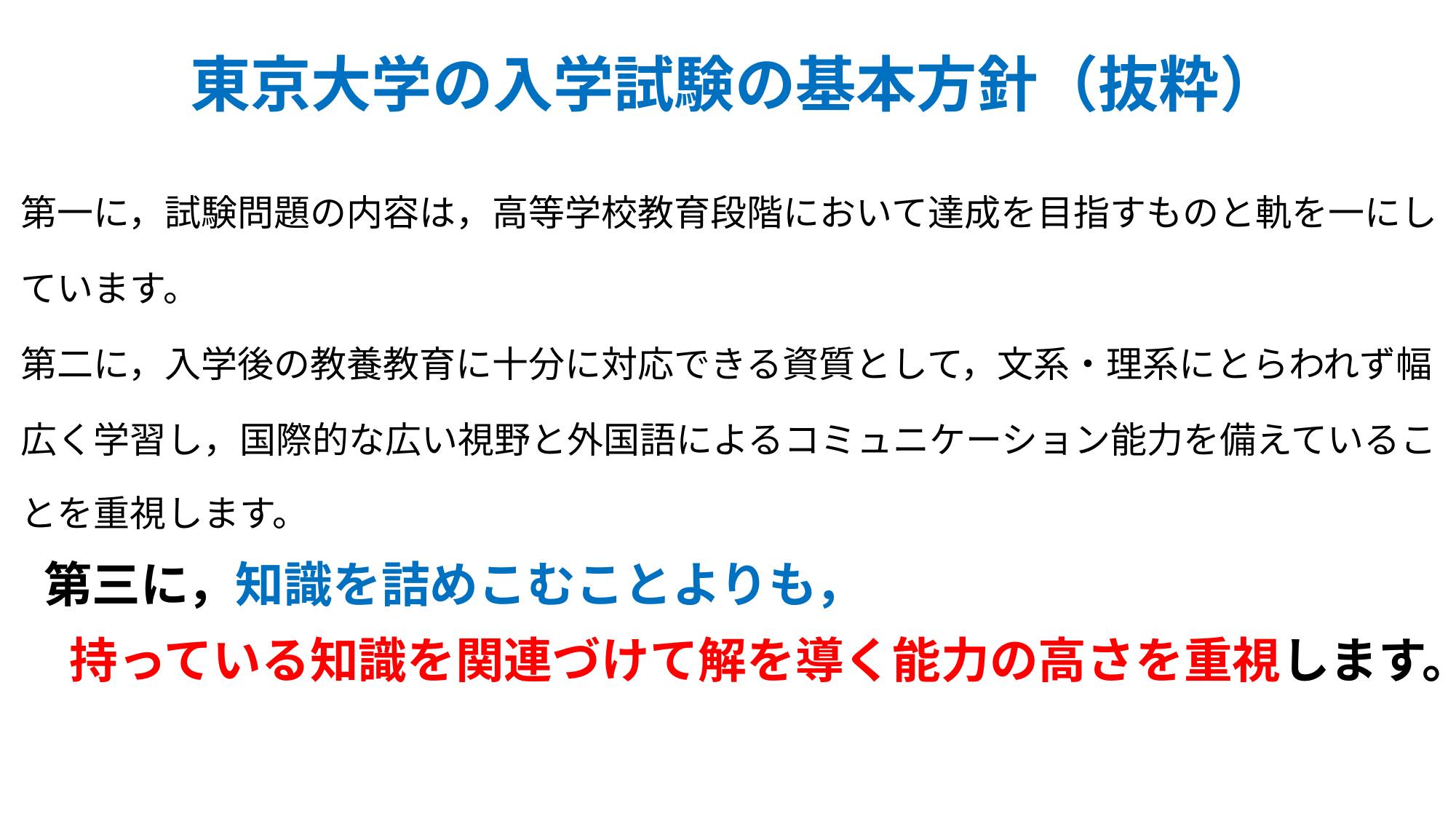

東京大学の入学試験の基本方針（抜粋）
第一に，試験問題の内容は，高等学校教育段階において達成を目指すものと軌を一にしています。
第二に，入学後の教養教育に十分に対応できる資質として，文系・理系にとらわれず幅広く学習し，国際的な広い視野と外国語によるコミュニケーション能力を備えていることを重視します。
 第三に，知識を詰めこむことよりも，
　持っている知識を関連づけて解を導く能力の高さを重視します。